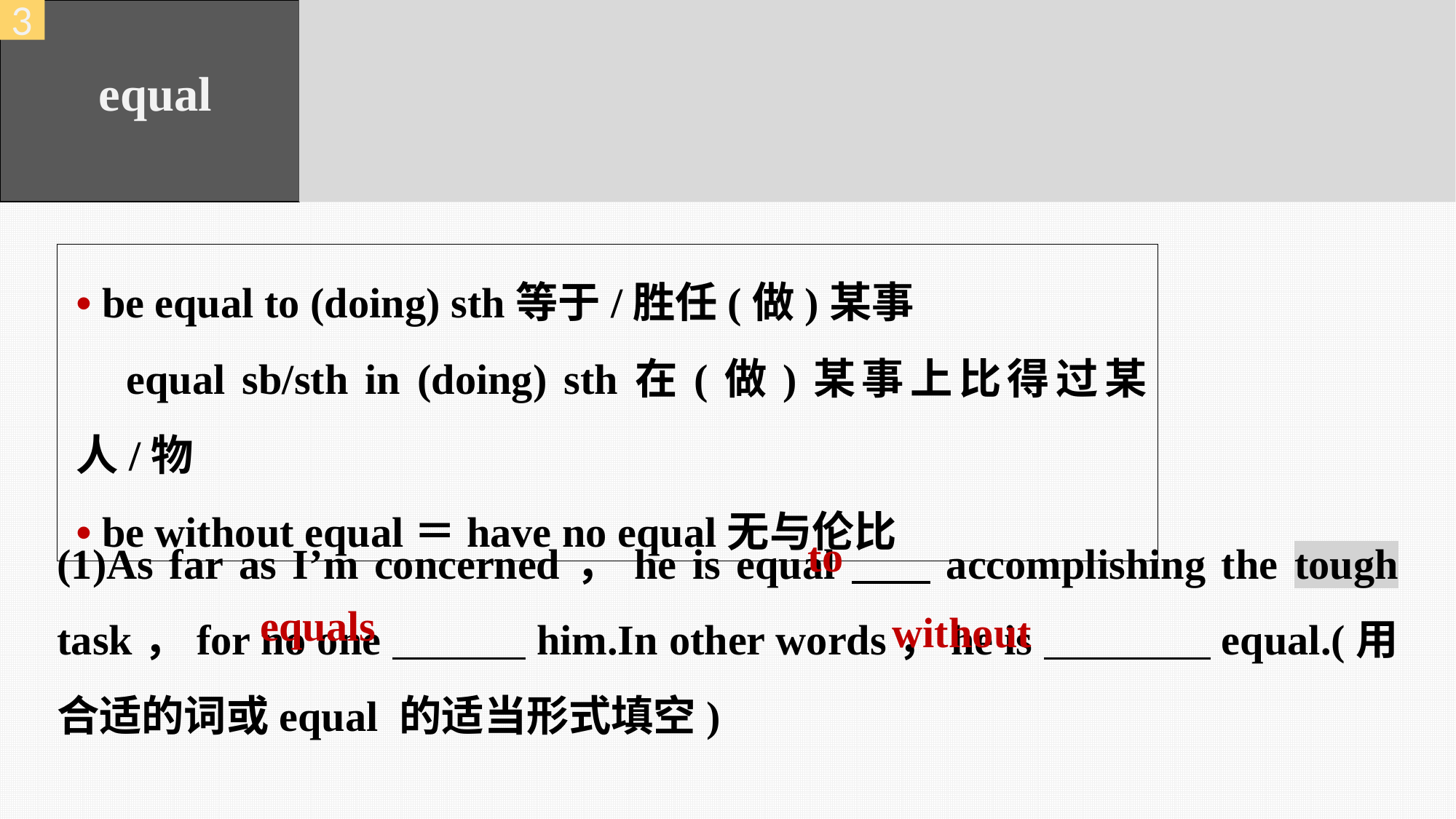

3

equal
• be equal to (doing) sth等于/胜任(做)某事
   equal sb/sth in (doing) sth在(做)某事上比得过某人/物
• be without equal＝have no equal无与伦比
(1)As far as I’m concerned，he is equal       accomplishing the tough task，for no one              him.In other words，he is                 equal.(用合适的词或equal 的适当形式填空)
to
equals
without